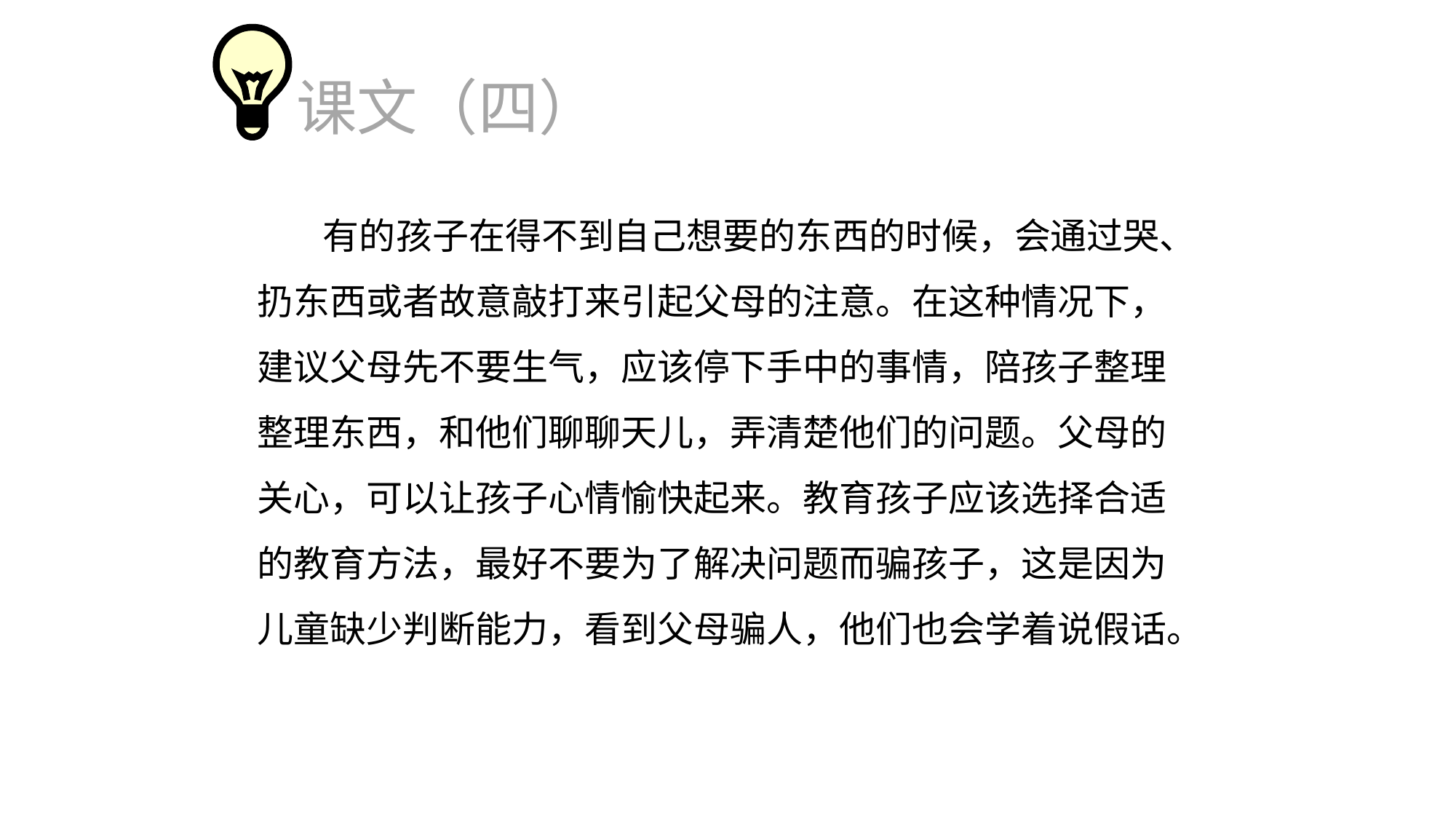

课文（四）
       有的孩子在得不到自己想要的东西的时候，会通过哭、
扔东西或者故意敲打来引起父母的注意。在这种情况下，
建议父母先不要生气，应该停下手中的事情，陪孩子整理
整理东西，和他们聊聊天儿，弄清楚他们的问题。父母的
关心，可以让孩子心情愉快起来。教育孩子应该选择合适
的教育方法，最好不要为了解决问题而骗孩子，这是因为
儿童缺少判断能力，看到父母骗人，他们也会学着说假话。